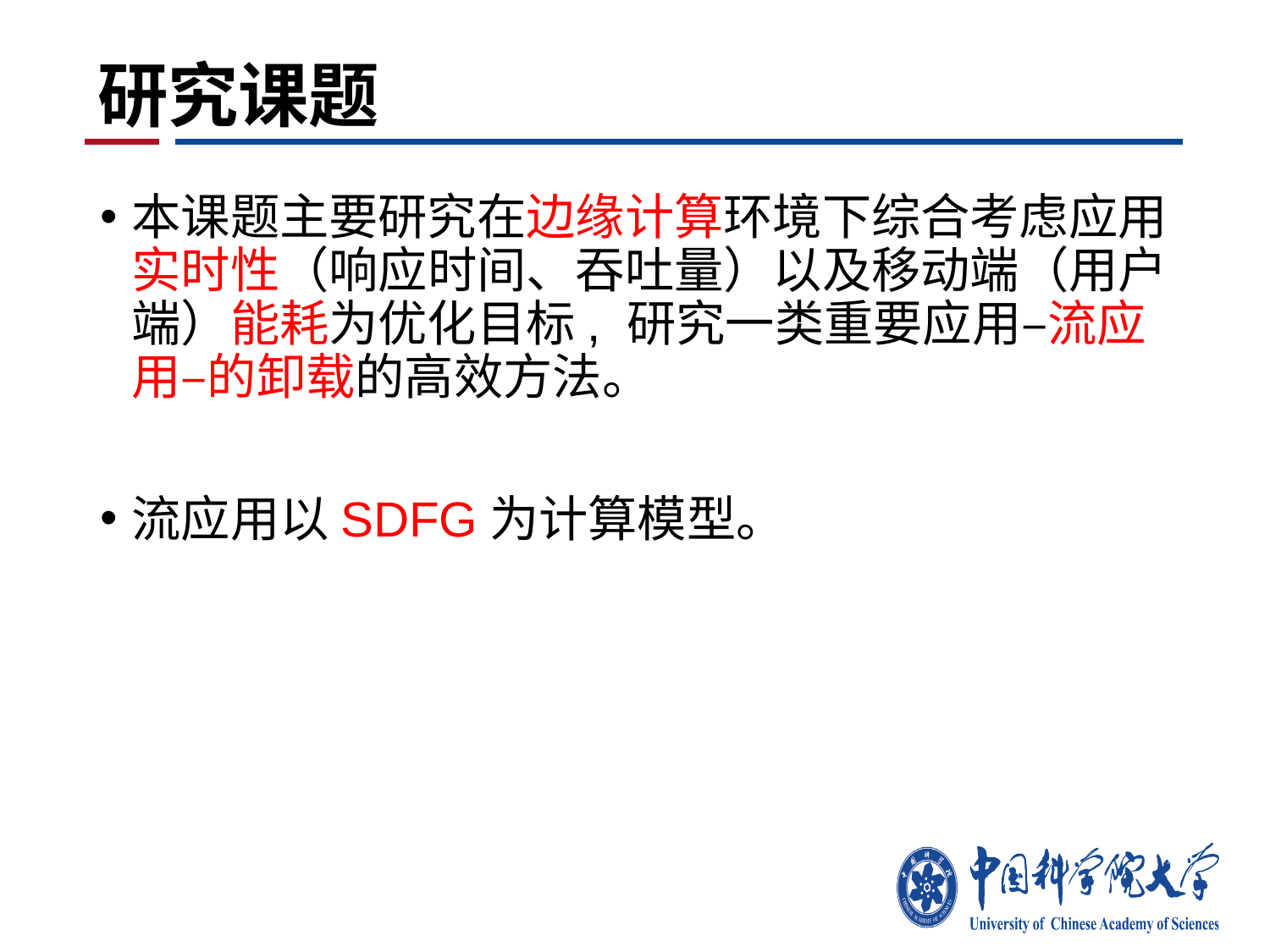

# 研究课题
本课题主要研究在边缘计算环境下综合考虑应用实时性（响应时间、吞吐量）以及移动端（用户端）能耗为优化目标, 研究一类重要应用–流应用–的卸载的高效方法。

流应用以SDFG为计算模型。